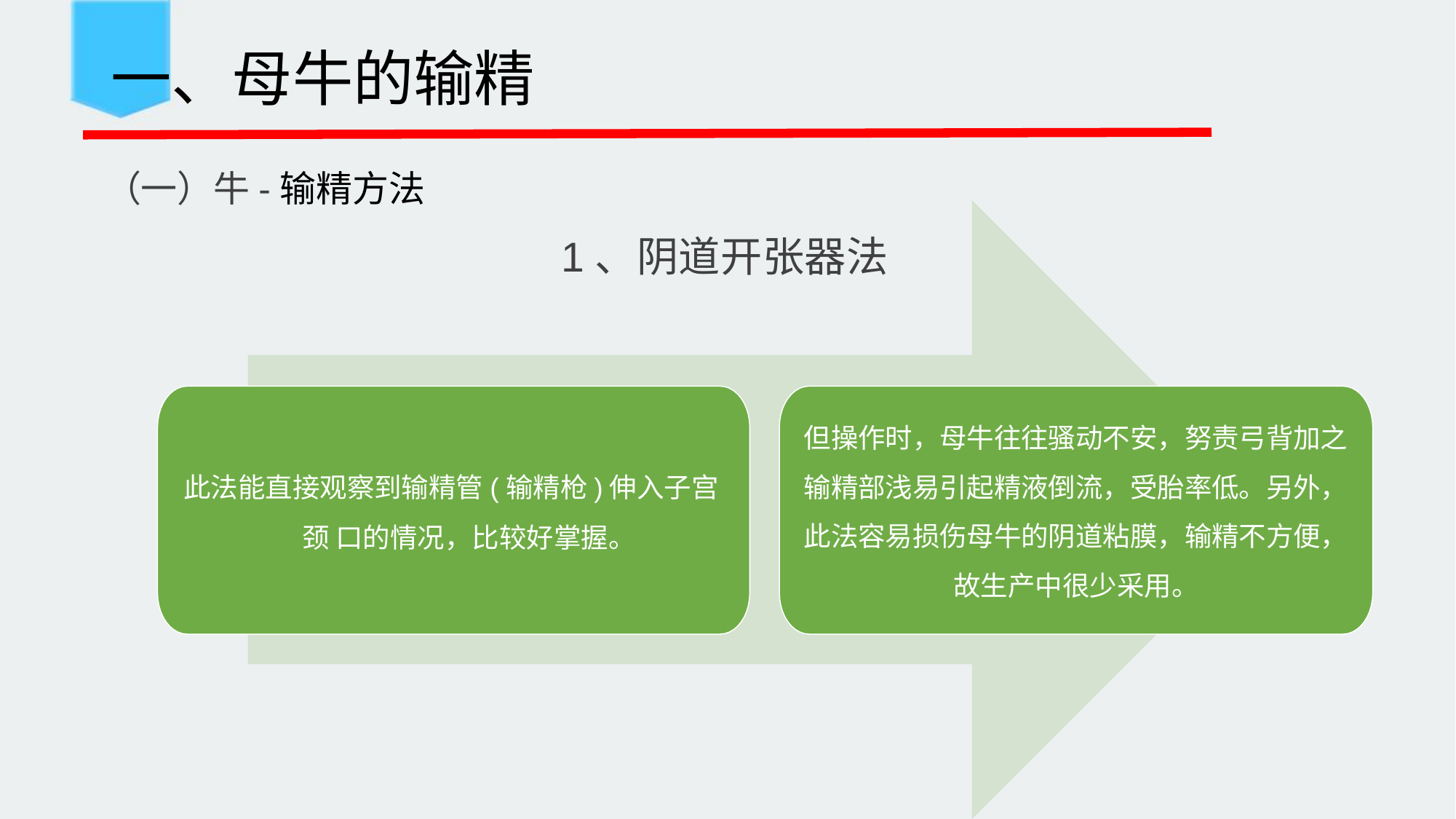

一、母牛的输精
  （一）牛-输精方法

1、阴道开张器法

但操作时，母牛往往骚动不安，努责弓背加之 输精部浅易引起精液倒流，受胎率低。另外， 此法容易损伤母牛的阴道粘膜，输精不方便， 故生产中很少采用。
此法能直接观察到输精管(输精枪)伸入子宫颈 口的情况，比较好掌握。